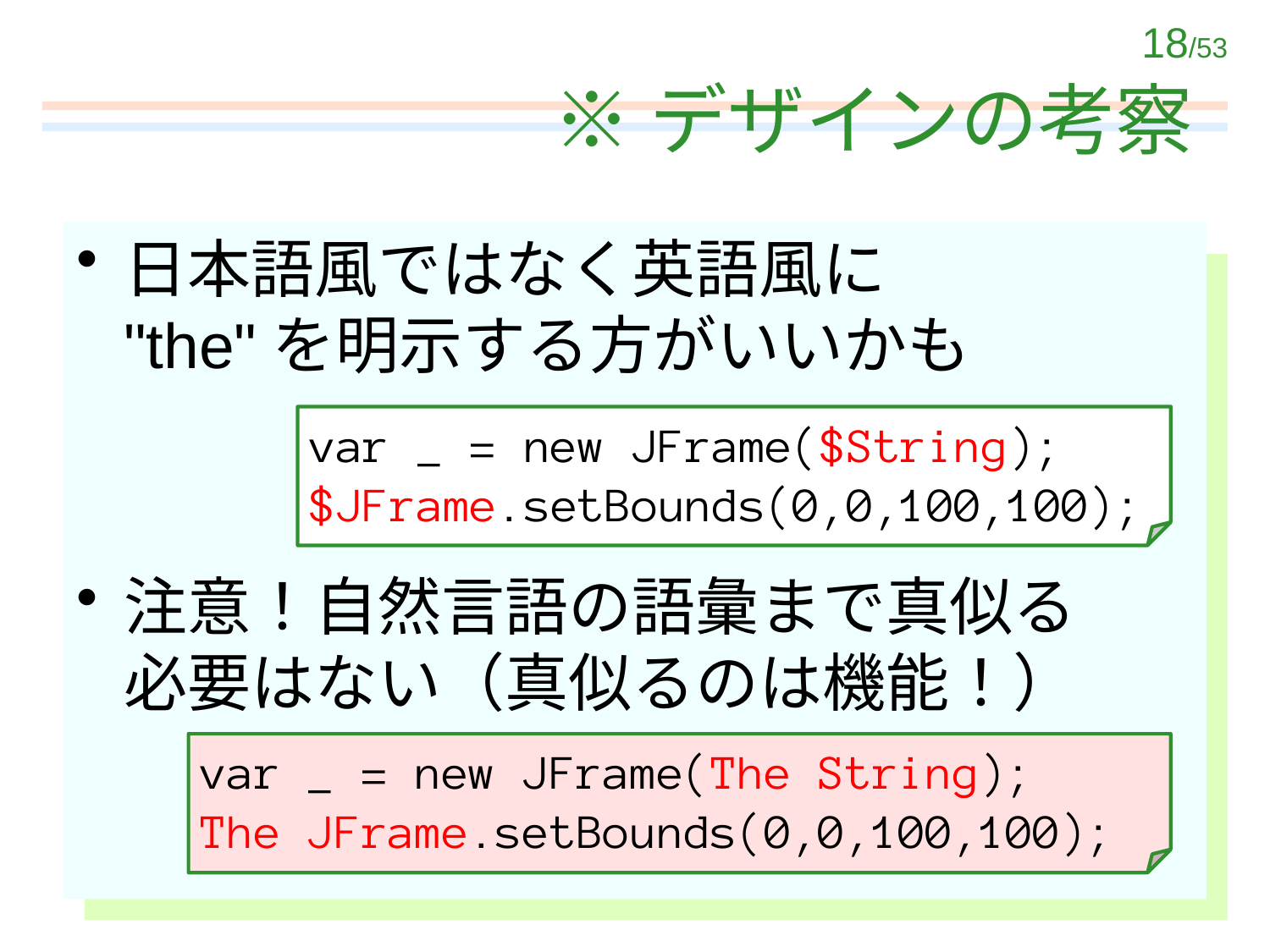

# ※デザインの考察
日本語風ではなく英語風に
"the"を明示する方がいいかも

注意！自然言語の語彙まで真似る
必要はない（真似るのは機能！）
var _ = new JFrame($String);
$JFrame.setBounds(0,0,100,100);
var _ = new JFrame(The String);
The JFrame.setBounds(0,0,100,100);